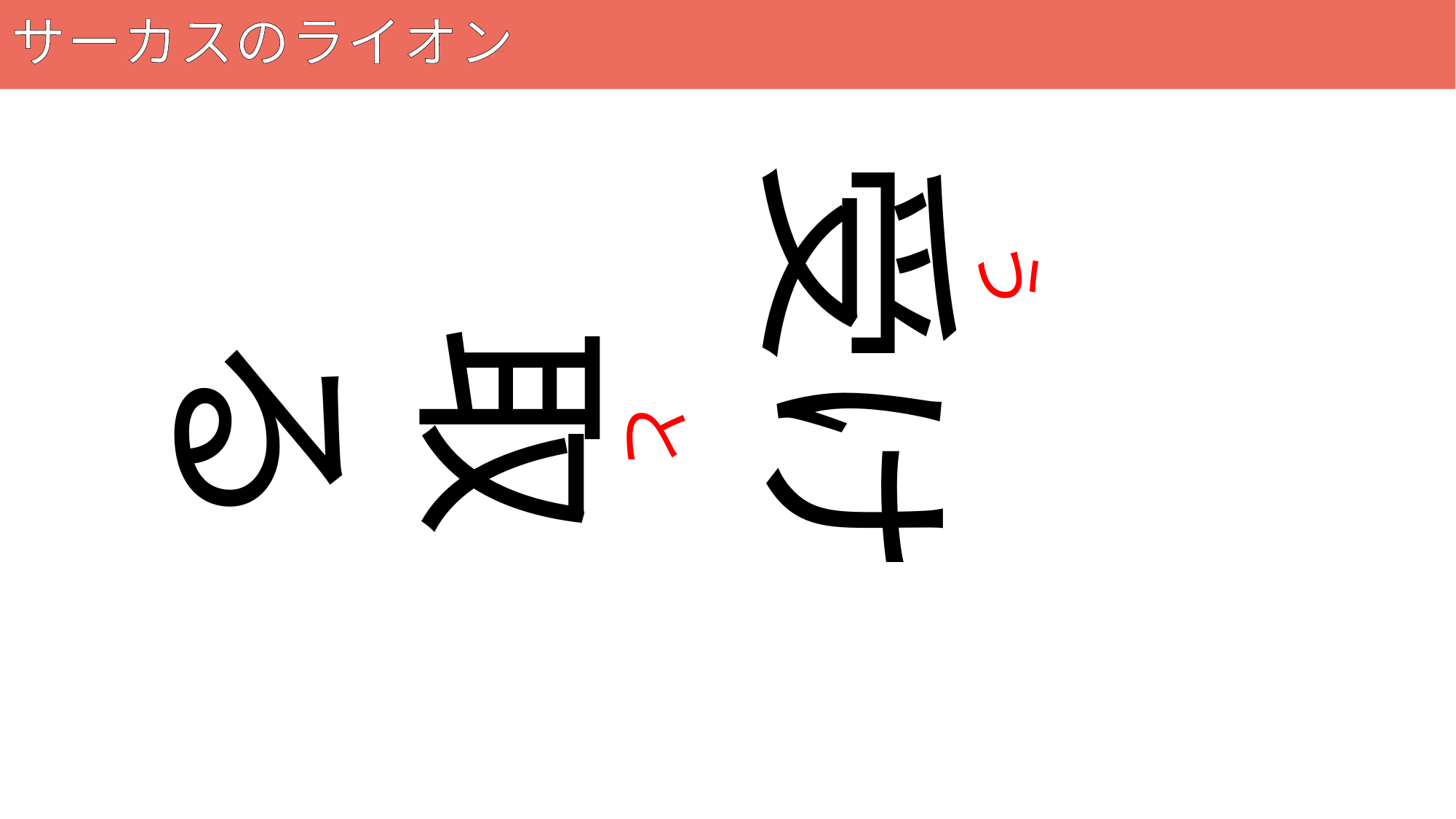

# サーカスのライオン
137
受け
う
取る
と